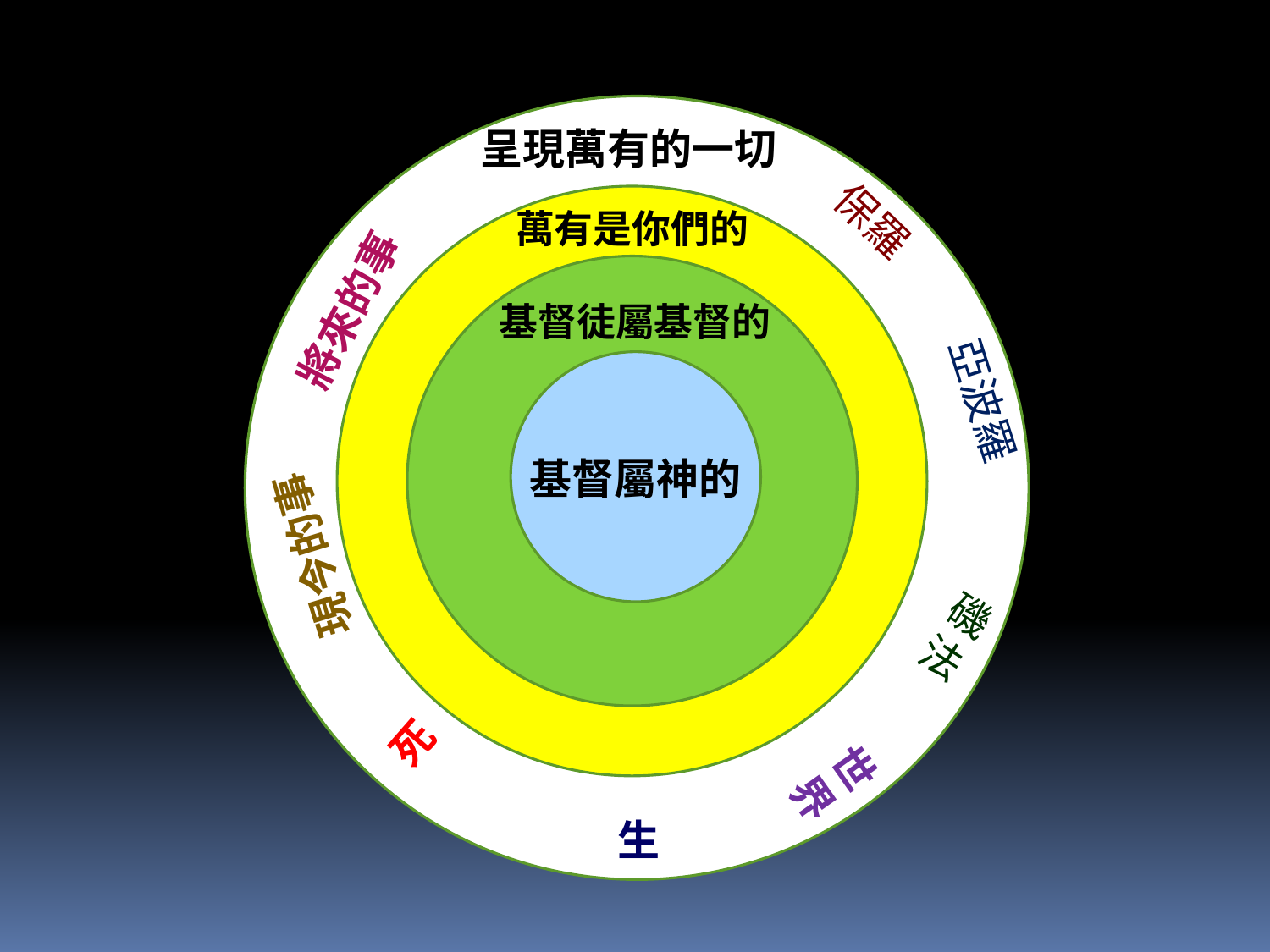

呈現萬有的一切
保羅
將來的事
亞波羅
現今的事
磯法
死
世界
生

萬有是你們的

基督徒屬基督的

基督屬神的